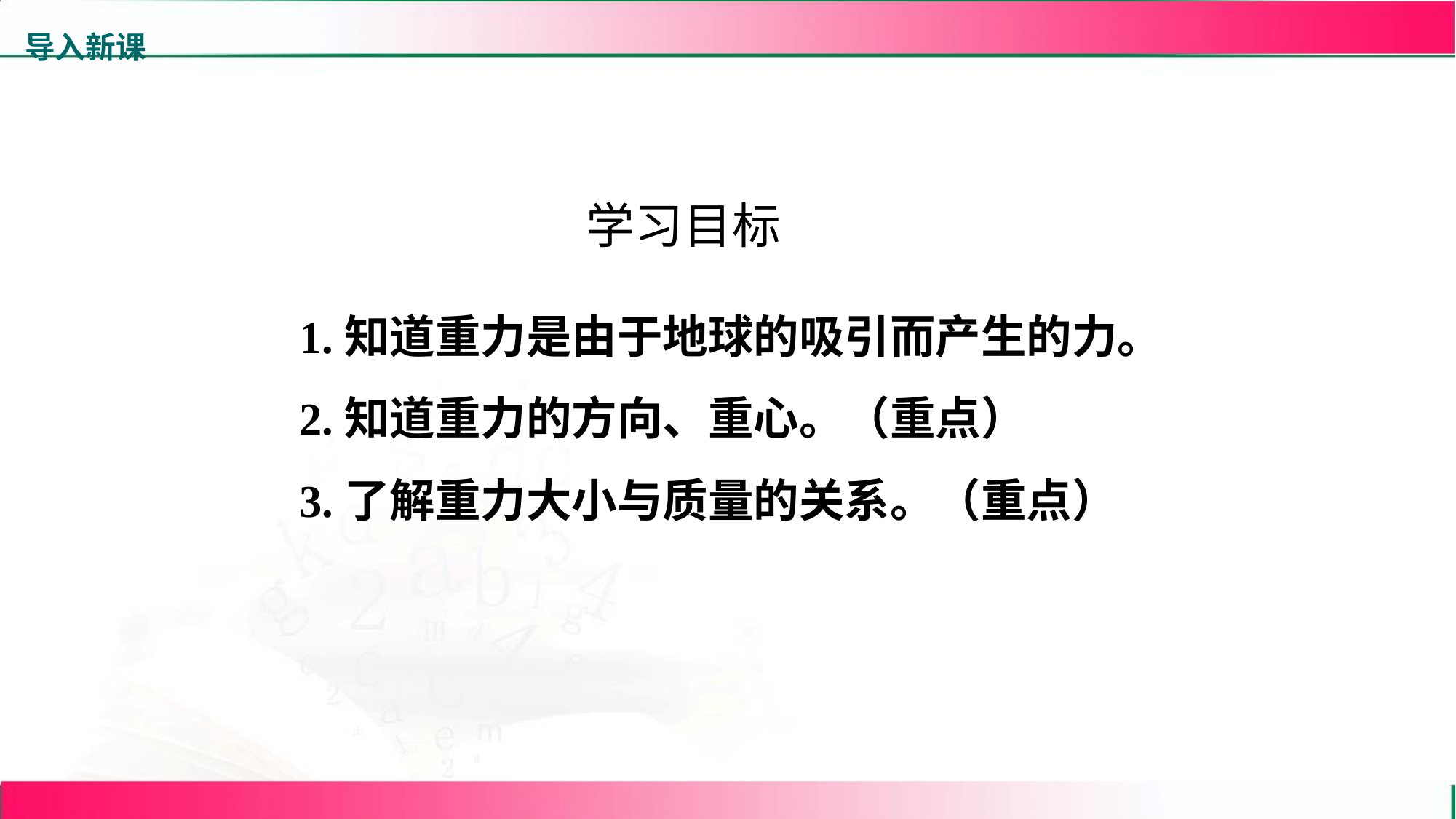

导入新课
                               学习目标
1.知道重力是由于地球的吸引而产生的力。
2.知道重力的方向、重心。（重点）
3.了解重力大小与质量的关系。（重点）